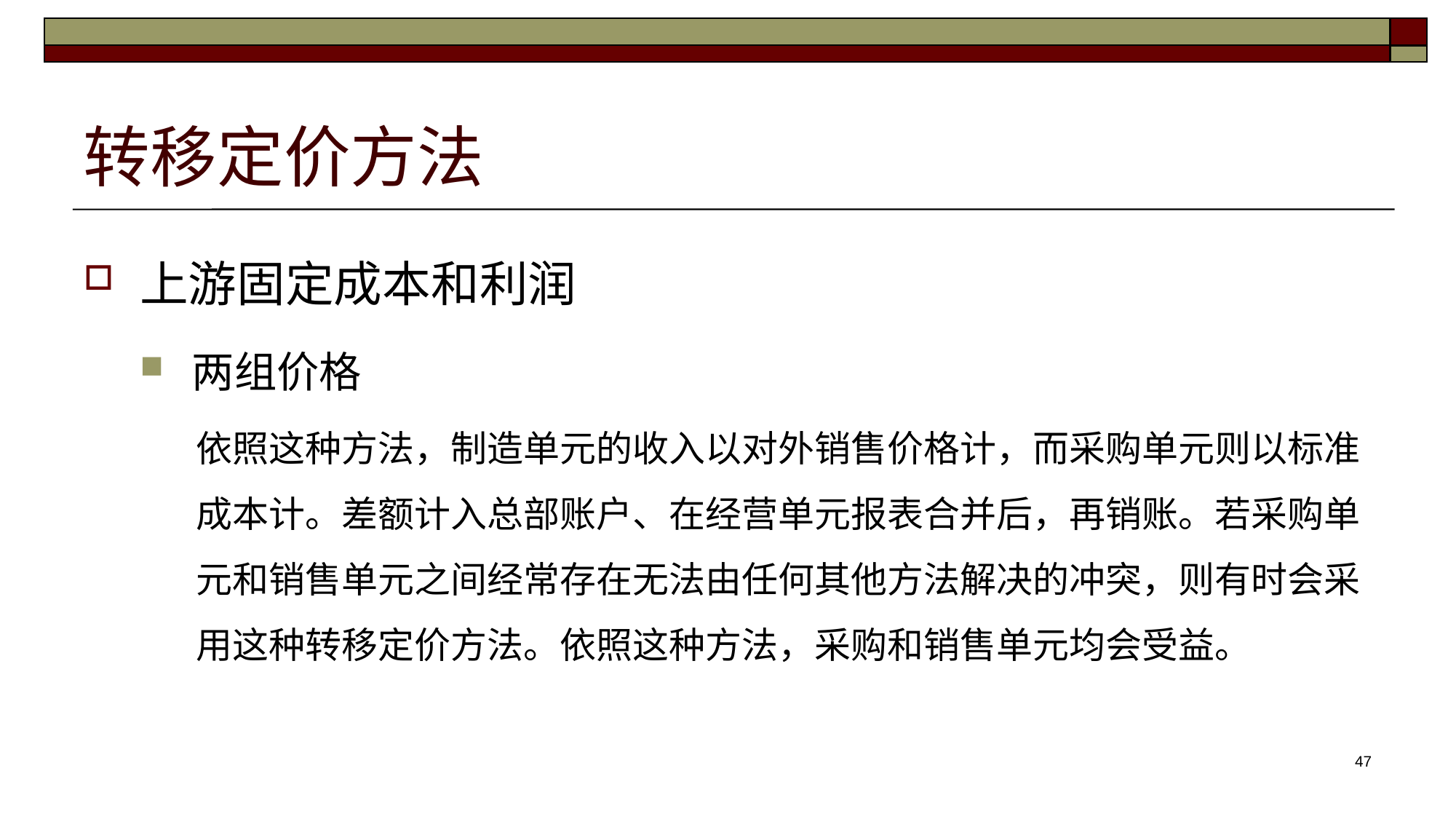

# 转移定价方法
上游固定成本和利润
两组价格
依照这种方法，制造单元的收入以对外销售价格计，而采购单元则以标准成本计。差额计入总部账户、在经营单元报表合并后，再销账。若采购单元和销售单元之间经常存在无法由任何其他方法解决的冲突，则有时会采用这种转移定价方法。依照这种方法，采购和销售单元均会受益。

47